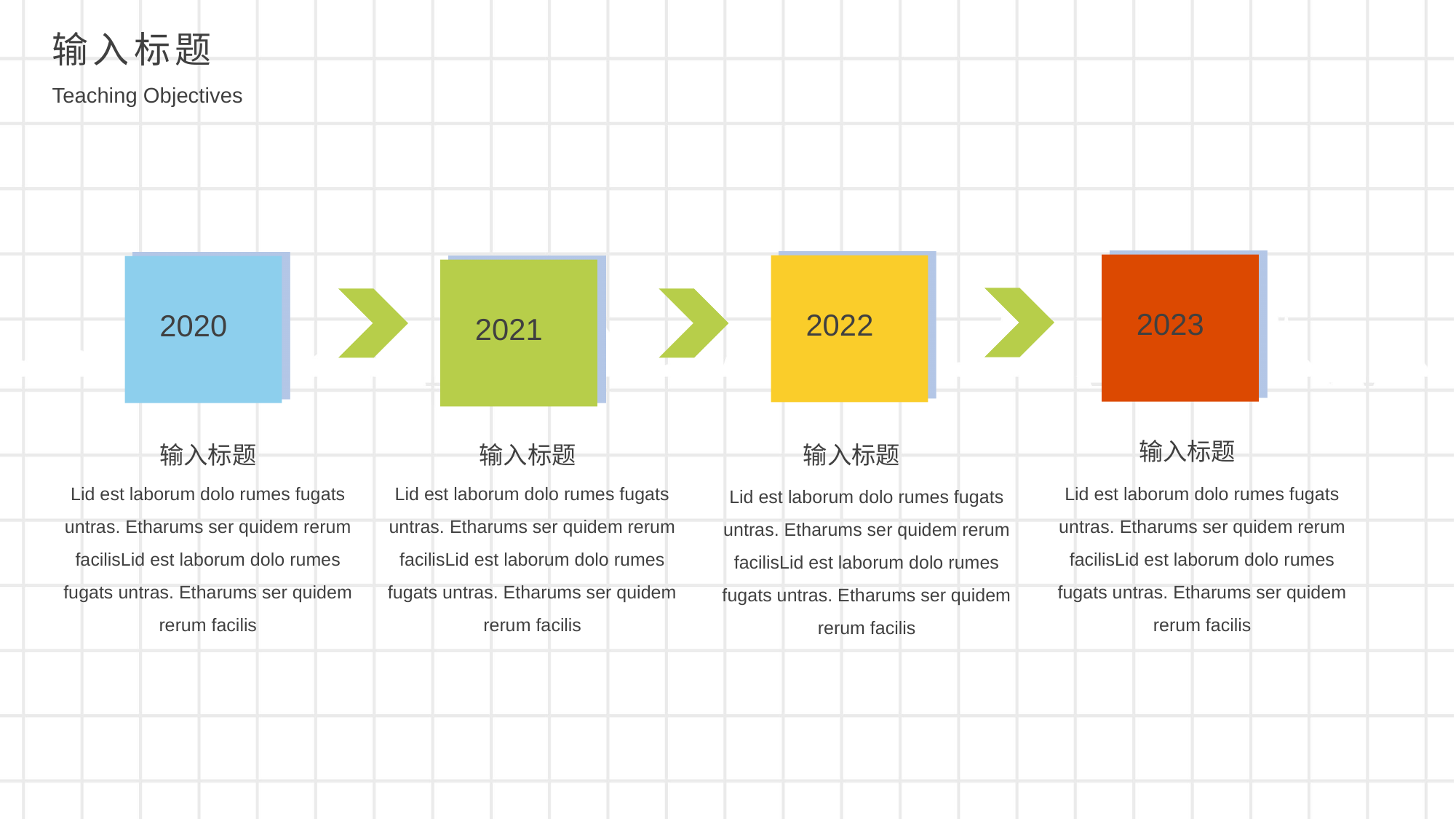

输入标题
Teaching Objectives

2023

2022

2020

2021

输入标题
Lid est laborum dolo rumes fugats untras. Etharums ser quidem rerum facilisLid est laborum dolo rumes fugats untras. Etharums ser quidem rerum facilis

输入标题
Lid est laborum dolo rumes fugats untras. Etharums ser quidem rerum facilisLid est laborum dolo rumes fugats untras. Etharums ser quidem rerum facilis

输入标题
Lid est laborum dolo rumes fugats untras. Etharums ser quidem rerum facilisLid est laborum dolo rumes fugats untras. Etharums ser quidem rerum facilis

输入标题
Lid est laborum dolo rumes fugats untras. Etharums ser quidem rerum facilisLid est laborum dolo rumes fugats untras. Etharums ser quidem rerum facilis